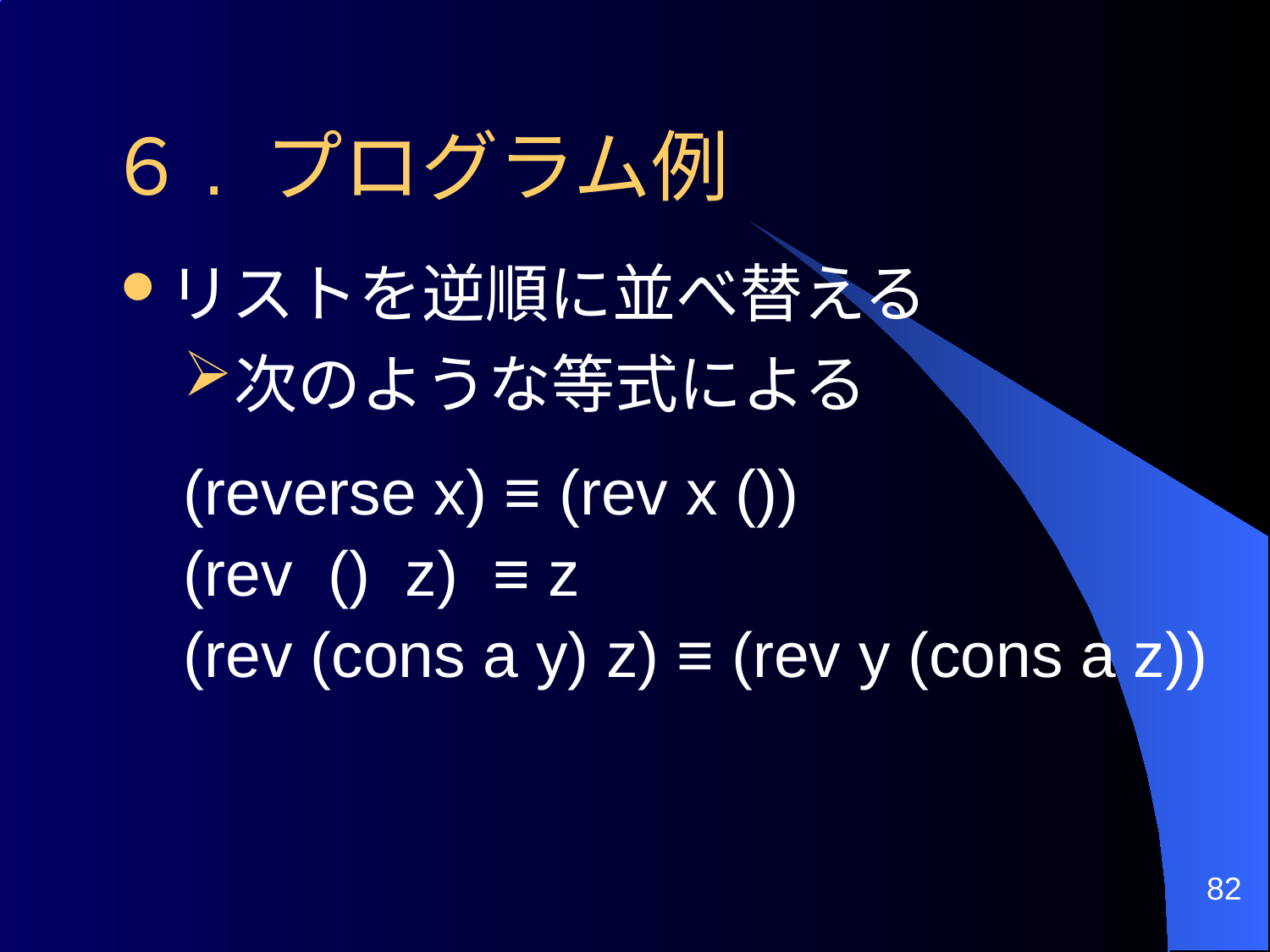

# ６. プログラム例
リストを逆順に並べ替える
次のような等式による

(reverse x) ≡ (rev x ())
(rev  ()  z)  ≡ z
(rev (cons a y) z) ≡ (rev y (cons a z))
82